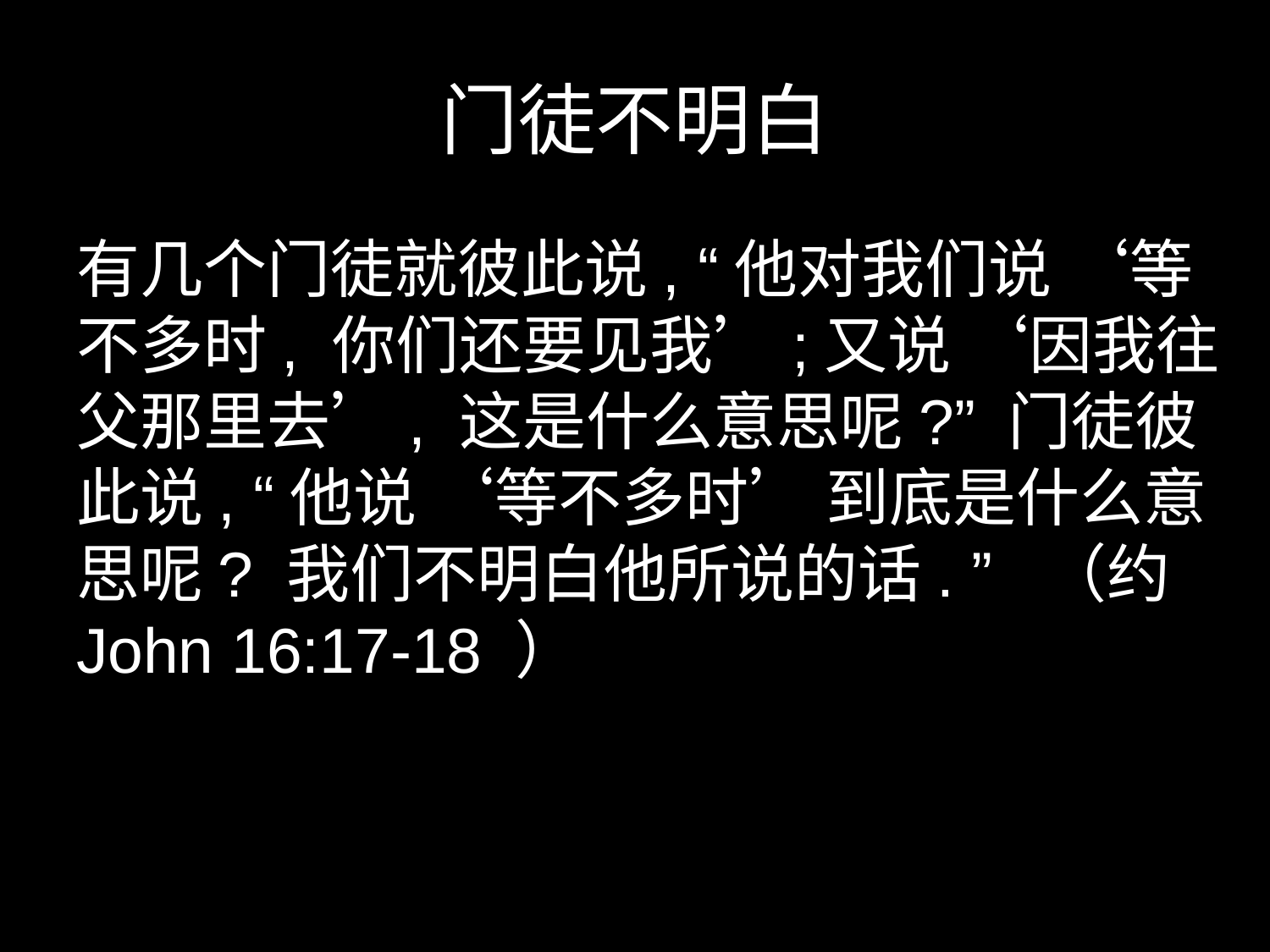

# 门徒不明白
有几个门徒就彼此说, “他对我们说 ‘等不多时, 你们还要见我’;又说 ‘因我往父那里去’, 这是什么意思呢?” 门徒彼此说, “他说 ‘等不多时’ 到底是什么意思呢? 我们不明白他所说的话. ”  （约 John 16:17-18 ）